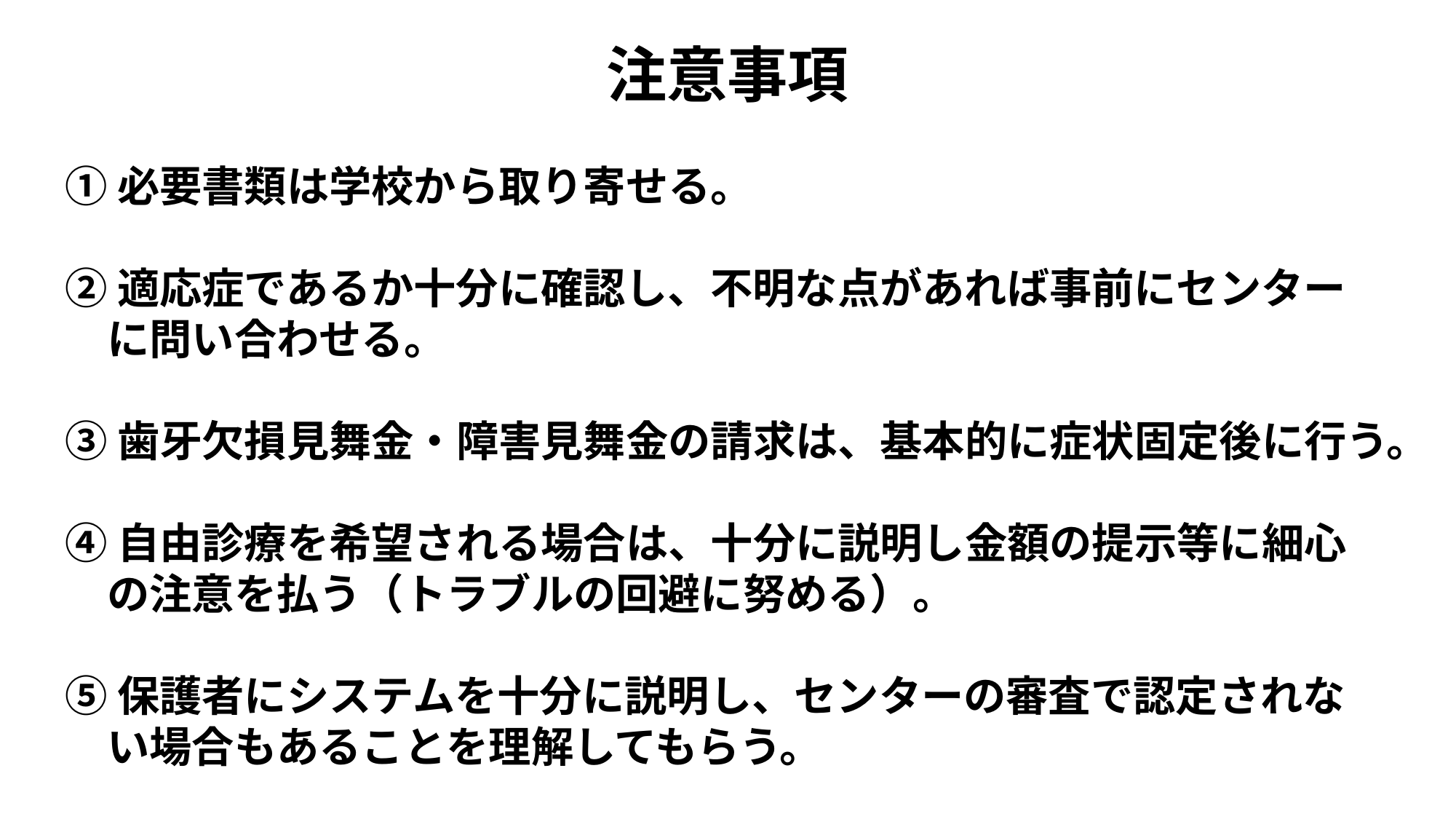

注意事項
①必要書類は学校から取り寄せる。

②適応症であるか十分に確認し、不明な点があれば事前にセンター
　に問い合わせる。

③歯牙欠損見舞金・障害見舞金の請求は、基本的に症状固定後に行う。

④自由診療を希望される場合は、十分に説明し金額の提示等に細心
　の注意を払う（トラブルの回避に努める）。

⑤保護者にシステムを十分に説明し、センターの審査で認定されな
　い場合もあることを理解してもらう。